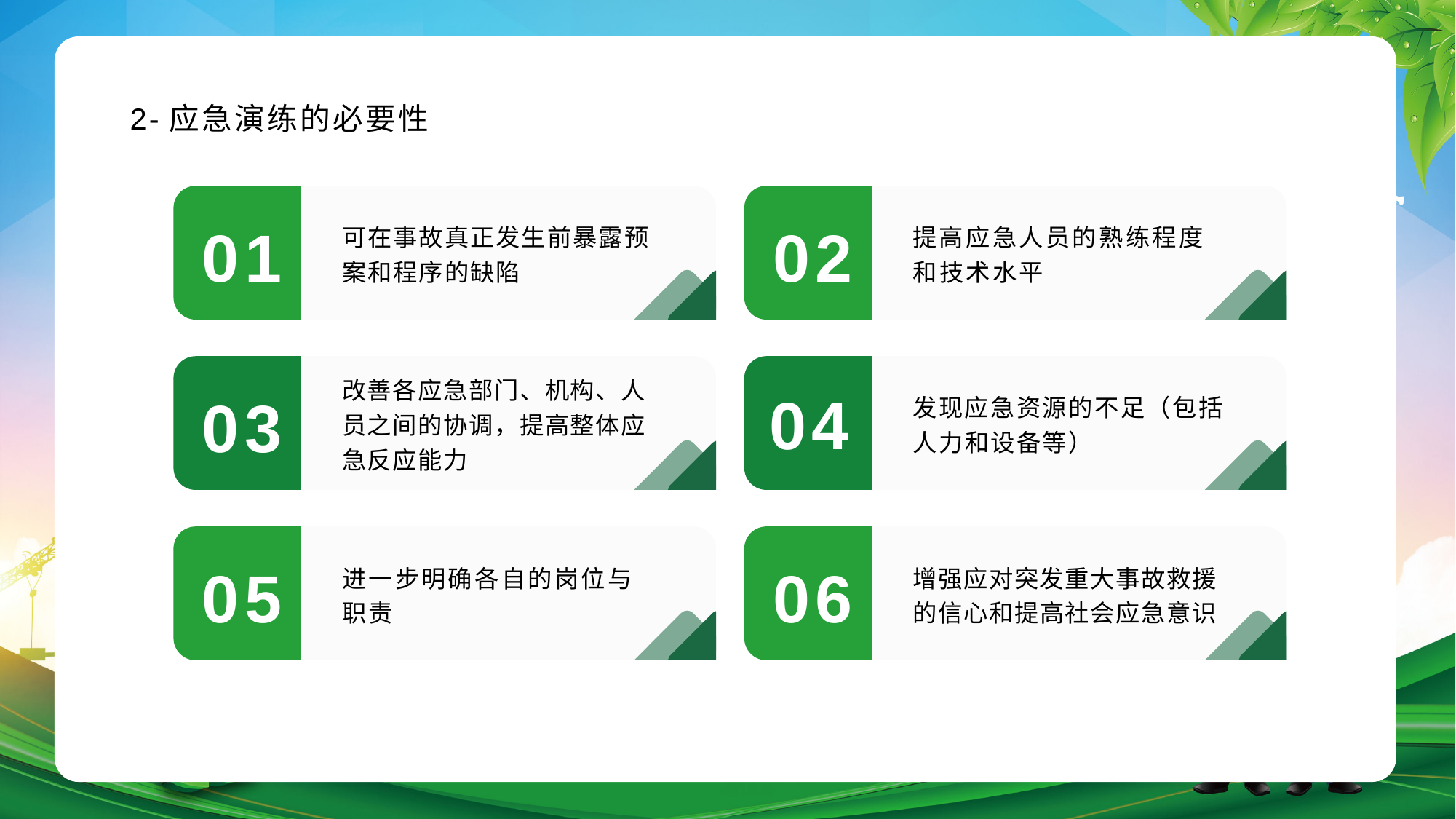

2-应急演练的必要性

可在事故真正发生前暴露预案和程序的缺陷
提高应急人员的熟练程度和技术水平
01
02

改善各应急部门、机构、人员之间的协调，提高整体应急反应能力
发现应急资源的不足（包括人力和设备等）
04
03

进一步明确各自的岗位与职责
增强应对突发重大事故救援的信心和提高社会应急意识
05
06